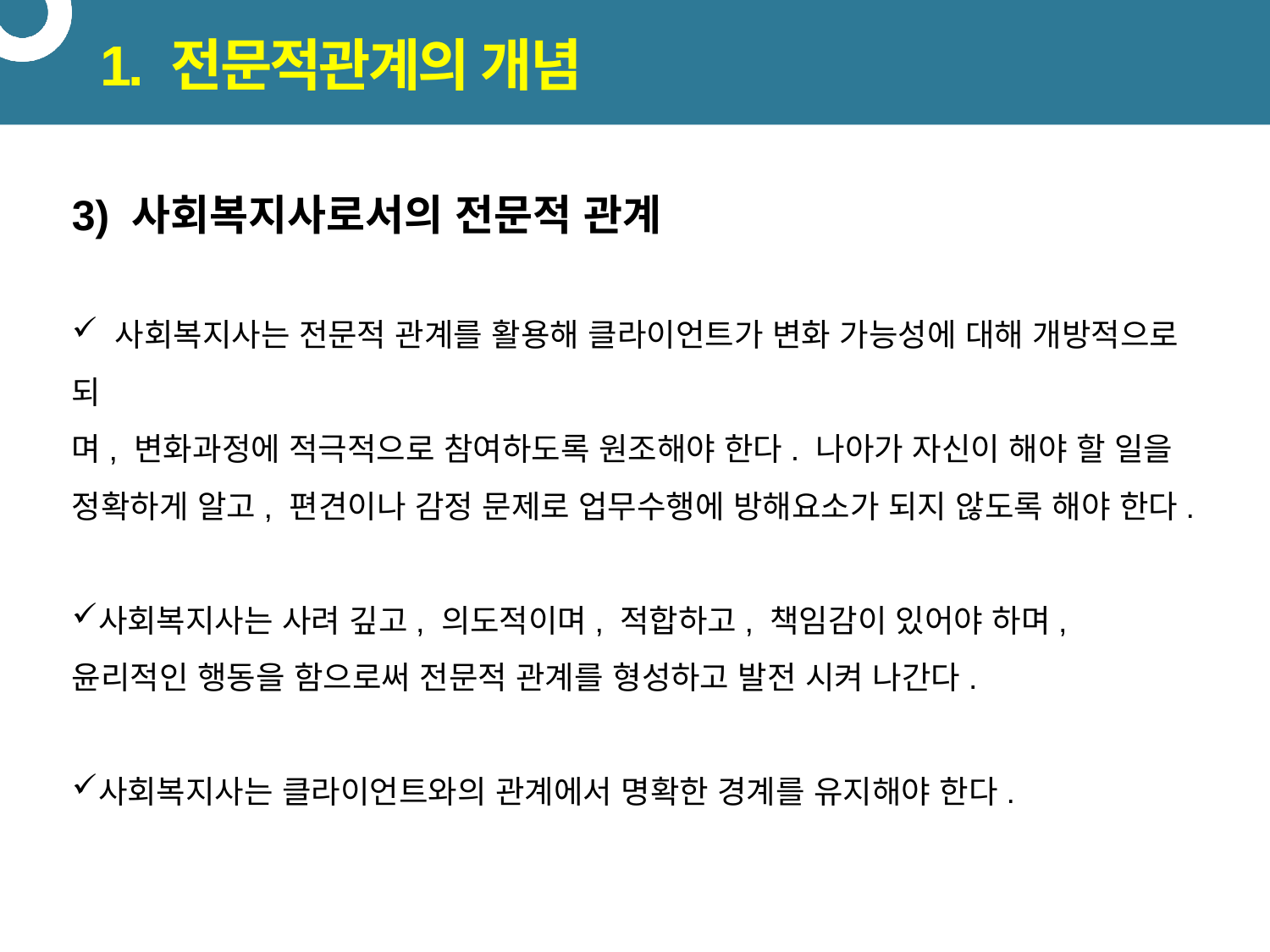

# 1. 전문적관계의 개념
3) 사회복지사로서의 전문적 관계

 사회복지사는 전문적 관계를 활용해 클라이언트가 변화 가능성에 대해 개방적으로 되
며, 변화과정에 적극적으로 참여하도록 원조해야 한다. 나아가 자신이 해야 할 일을 정확하게 알고, 편견이나 감정 문제로 업무수행에 방해요소가 되지 않도록 해야 한다.

사회복지사는 사려 깊고, 의도적이며, 적합하고, 책임감이 있어야 하며, 윤리적인 행동을 함으로써 전문적 관계를 형성하고 발전 시켜 나간다.

사회복지사는 클라이언트와의 관계에서 명확한 경계를 유지해야 한다.